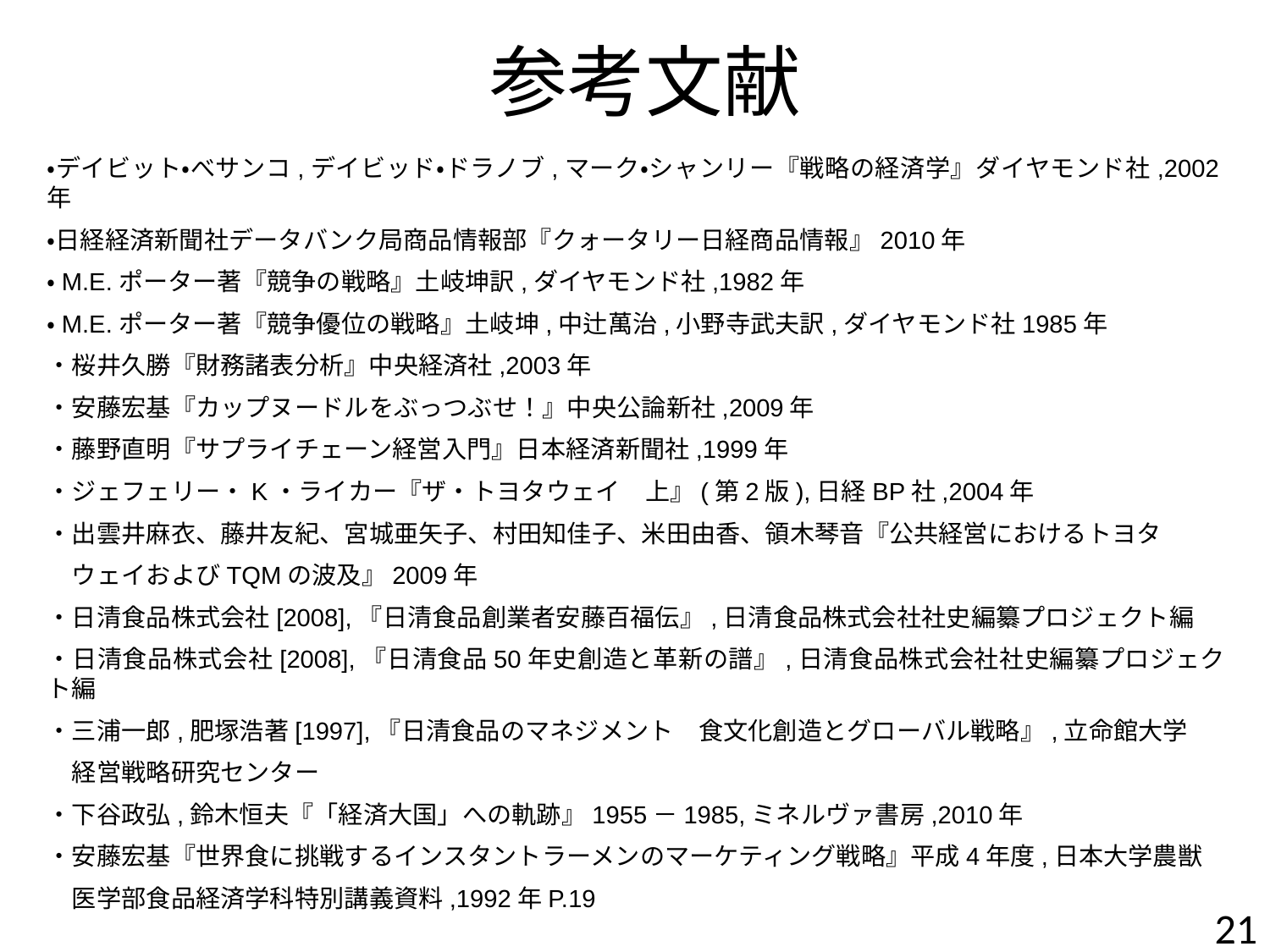

# 参考文献
・デイビット・べサンコ,デイビッド・ドラノブ,マーク・シャンリー『戦略の経済学』ダイヤモンド社,2002年
・日経経済新聞社データバンク局商品情報部『クォータリー日経商品情報』2010年
・M.E.ポーター著『競争の戦略』土岐坤訳,ダイヤモンド社,1982年
・M.E.ポーター著『競争優位の戦略』土岐坤,中辻萬治,小野寺武夫訳,ダイヤモンド社1985年
・桜井久勝『財務諸表分析』中央経済社,2003年
・安藤宏基『カップヌードルをぶっつぶせ！』中央公論新社,2009年
・藤野直明『サプライチェーン経営入門』日本経済新聞社,1999年
・ジェフェリー・K・ライカー『ザ・トヨタウェイ　上』(第2版),日経BP社,2004年
・出雲井麻衣、藤井友紀、宮城亜矢子、村田知佳子、米田由香、領木琴音『公共経営におけるトヨタ
　ウェイおよびTQMの波及』2009年
・日清食品株式会社[2008],『日清食品創業者安藤百福伝』,日清食品株式会社社史編纂プロジェクト編
・日清食品株式会社[2008],『日清食品50年史創造と革新の譜』,日清食品株式会社社史編纂プロジェクト編
・三浦一郎,肥塚浩著[1997],『日清食品のマネジメント　食文化創造とグローバル戦略』,立命館大学
　経営戦略研究センター
・下谷政弘,鈴木恒夫『「経済大国」への軌跡』1955－1985,ミネルヴァ書房,2010年
・安藤宏基『世界食に挑戦するインスタントラーメンのマーケティング戦略』平成4年度,日本大学農獣
　医学部食品経済学科特別講義資料,1992年P.19

21